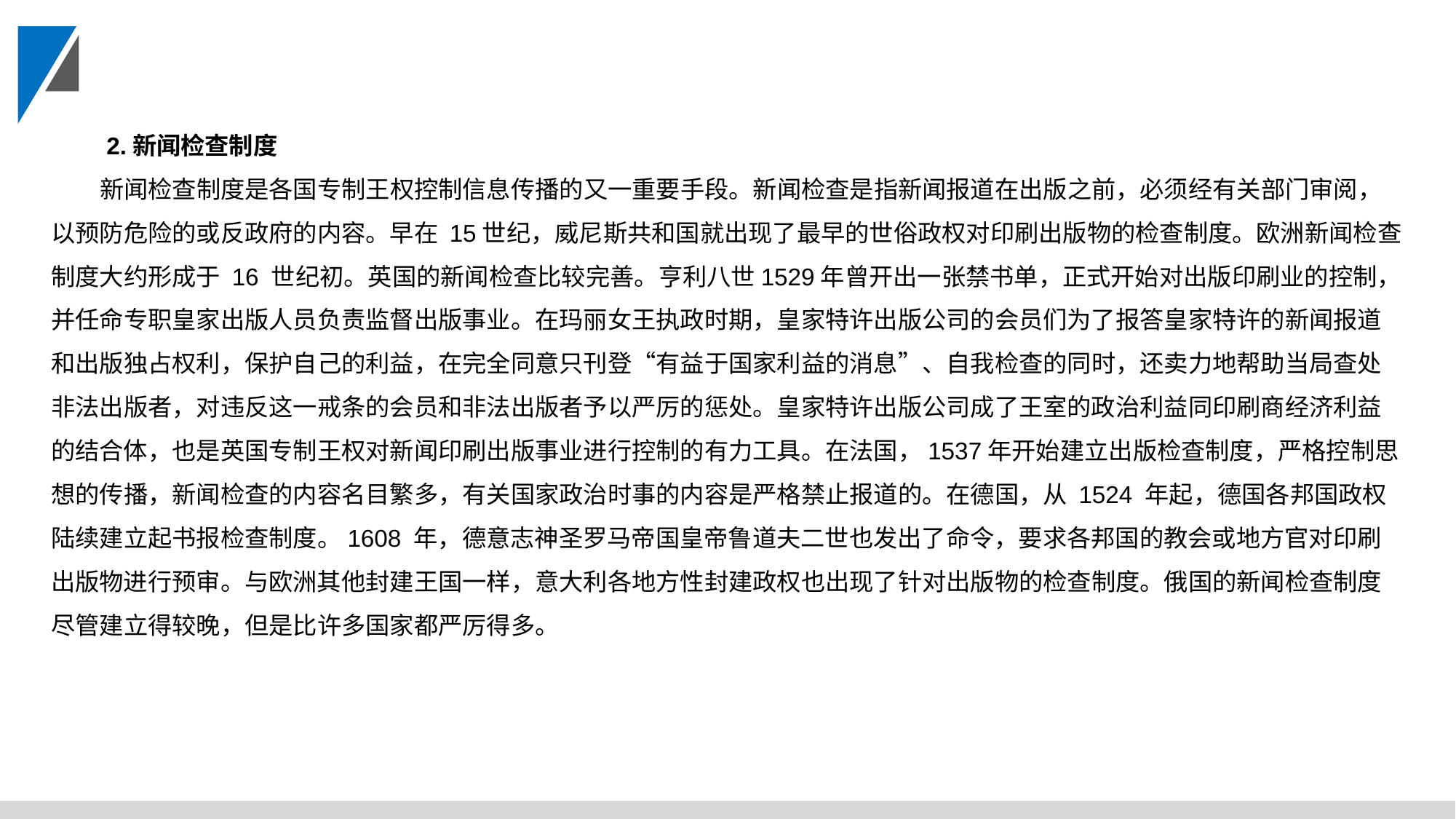

2.新闻检查制度
新闻检查制度是各国专制王权控制信息传播的又一重要手段。新闻检查是指新闻报道在出版之前，必须经有关部门审阅，以预防危险的或反政府的内容。早在 15世纪，威尼斯共和国就出现了最早的世俗政权对印刷出版物的检查制度。欧洲新闻检查制度大约形成于 16 世纪初。英国的新闻检查比较完善。亨利八世1529年曾开出一张禁书单，正式开始对出版印刷业的控制，并任命专职皇家出版人员负责监督出版事业。在玛丽女王执政时期，皇家特许出版公司的会员们为了报答皇家特许的新闻报道和出版独占权利，保护自己的利益，在完全同意只刊登“有益于国家利益的消息”、自我检查的同时，还卖力地帮助当局查处非法出版者，对违反这一戒条的会员和非法出版者予以严厉的惩处。皇家特许出版公司成了王室的政治利益同印刷商经济利益的结合体，也是英国专制王权对新闻印刷出版事业进行控制的有力工具。在法国，1537年开始建立出版检查制度，严格控制思想的传播，新闻检查的内容名目繁多，有关国家政治时事的内容是严格禁止报道的。在德国，从 1524 年起，德国各邦国政权陆续建立起书报检查制度。1608 年，德意志神圣罗马帝国皇帝鲁道夫二世也发出了命令，要求各邦国的教会或地方官对印刷出版物进行预审。与欧洲其他封建王国一样，意大利各地方性封建政权也出现了针对出版物的检查制度。俄国的新闻检查制度尽管建立得较晚，但是比许多国家都严厉得多。